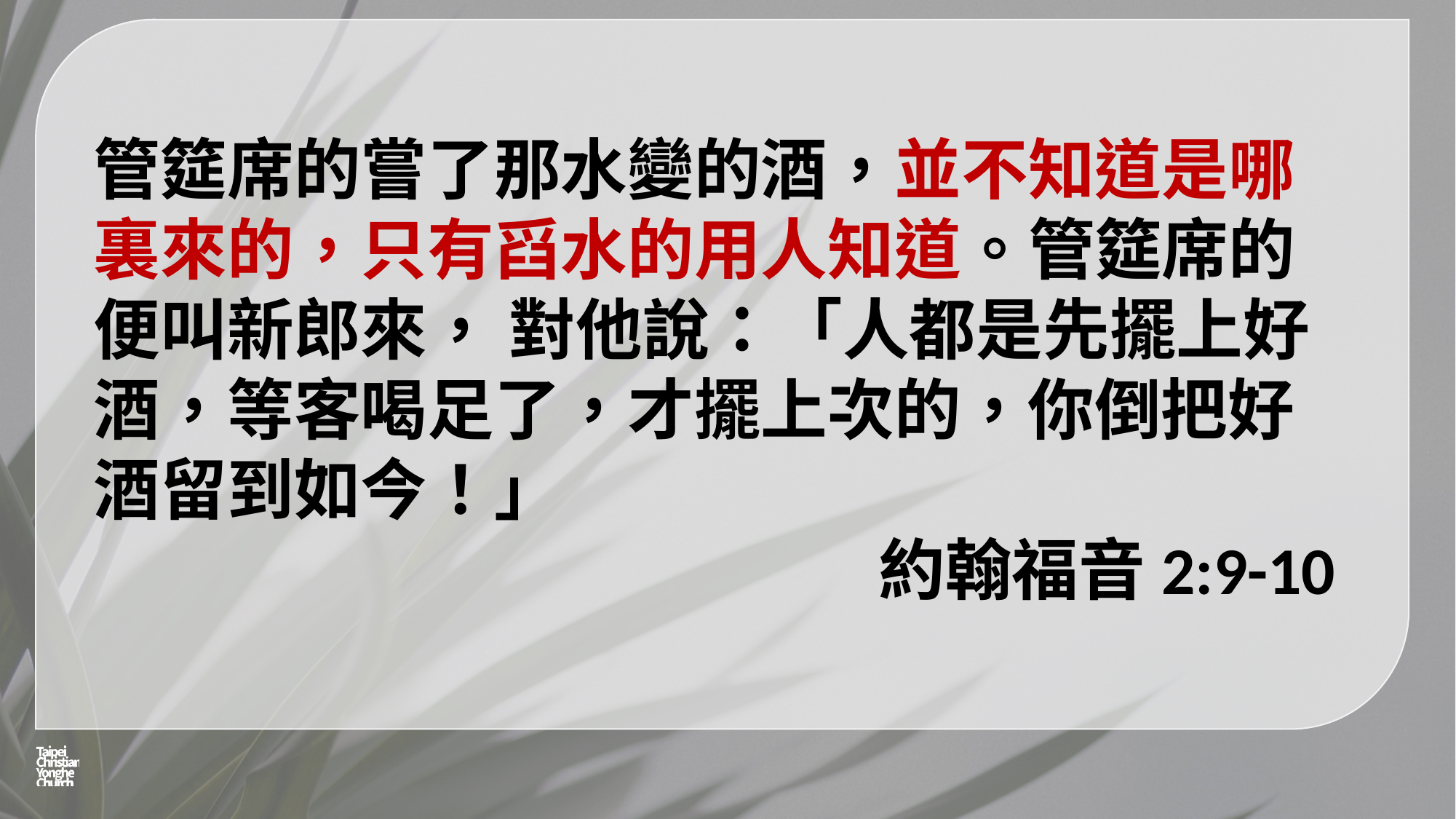

管筵席的嘗了那水變的酒，並不知道是哪裏來的，只有舀水的用人知道。管筵席的便叫新郎來， 對他說：「人都是先擺上好酒，等客喝足了，才擺上次的，你倒把好酒留到如今！」
約翰福音2:9-10